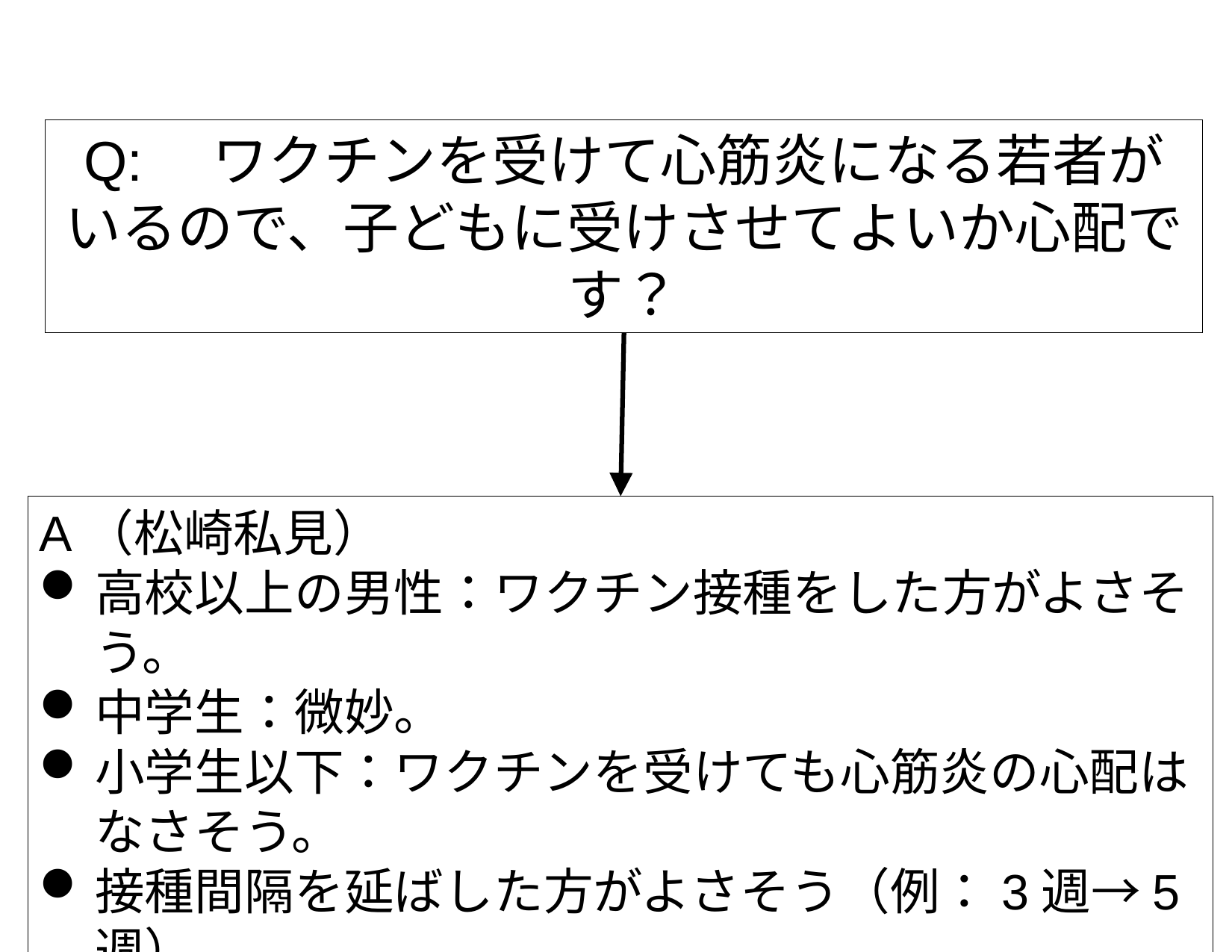

Q:　ワクチンを受けて心筋炎になる若者がいるので、子どもに受けさせてよいか心配です？
A（松崎私見）
高校以上の男性：ワクチン接種をした方がよさそう。
中学生：微妙。
小学生以下：ワクチンを受けても心筋炎の心配はなさそう。
接種間隔を延ばした方がよさそう（例：3週→5週）。